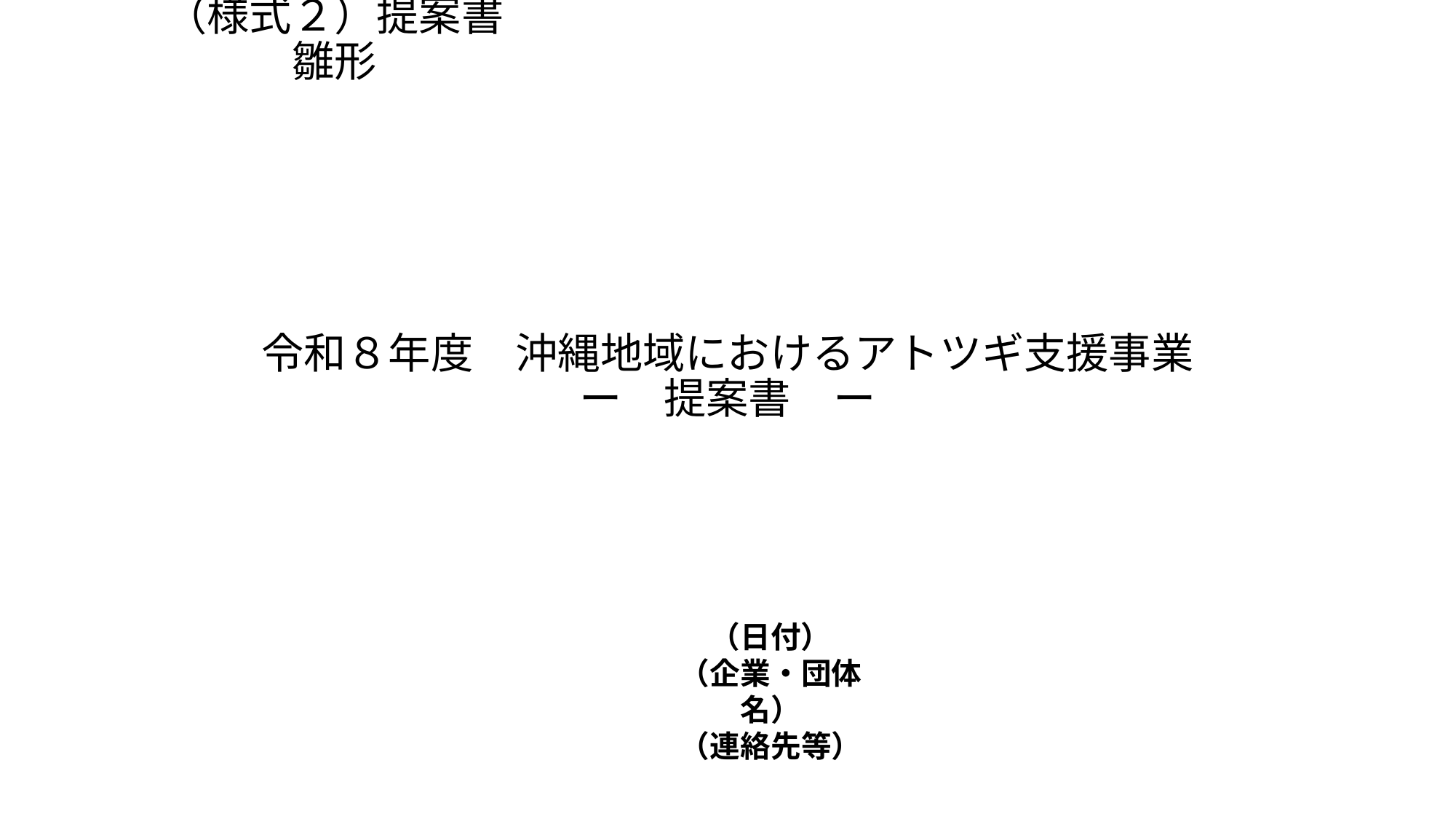

（様式２）提案書雛形
# 令和８年度　沖縄地域におけるアトツギ支援事業 ー　提案書　ー
（日付）
（企業・団体名）
（連絡先等）